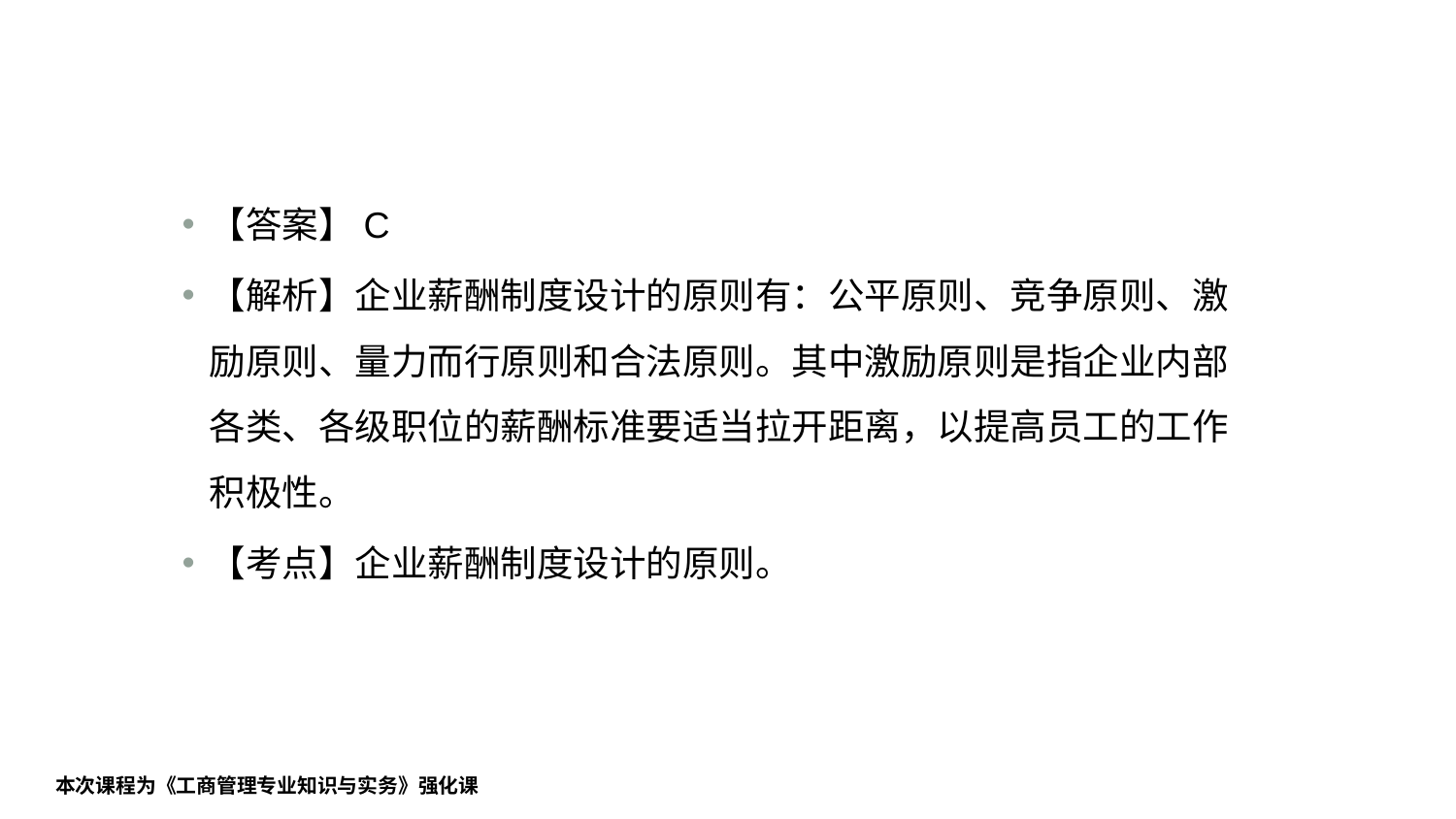

#
【答案】C
【解析】企业薪酬制度设计的原则有：公平原则、竞争原则、激励原则、量力而行原则和合法原则。其中激励原则是指企业内部各类、各级职位的薪酬标准要适当拉开距离，以提高员工的工作积极性。
【考点】企业薪酬制度设计的原则。